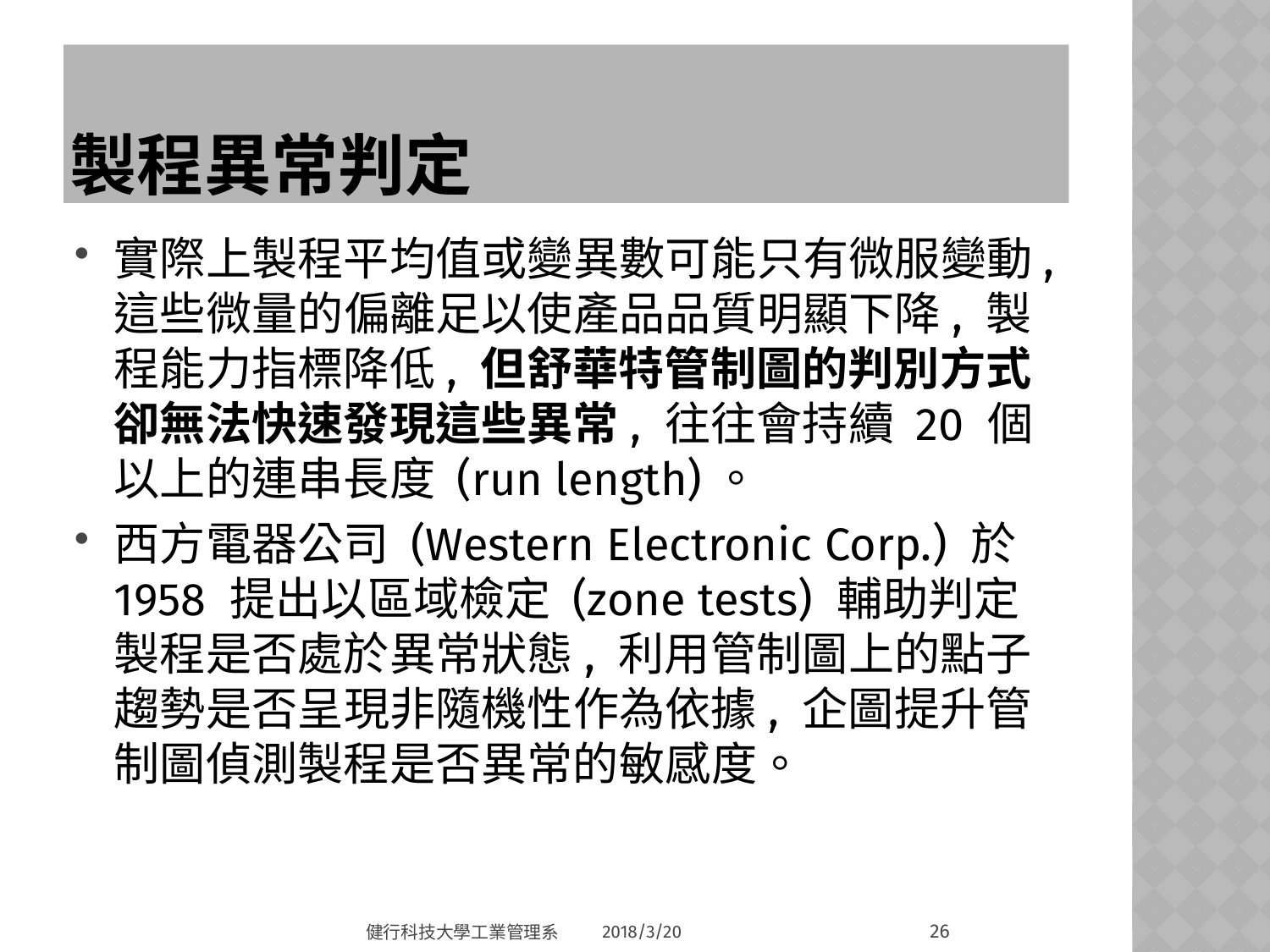

# 製程異常判定
實際上製程平均值或變異數可能只有微服變動, 這些微量的偏離足以使產品品質明顯下降, 製程能力指標降低, 但舒華特管制圖的判別方式卻無法快速發現這些異常, 往往會持續 20 個以上的連串長度 (run length)。
西方電器公司 (Western Electronic Corp.) 於 1958 提出以區域檢定 (zone tests) 輔助判定製程是否處於異常狀態, 利用管制圖上的點子趨勢是否呈現非隨機性作為依據, 企圖提升管制圖偵測製程是否異常的敏感度。
26
健行科技大學工業管理系
2018/3/20